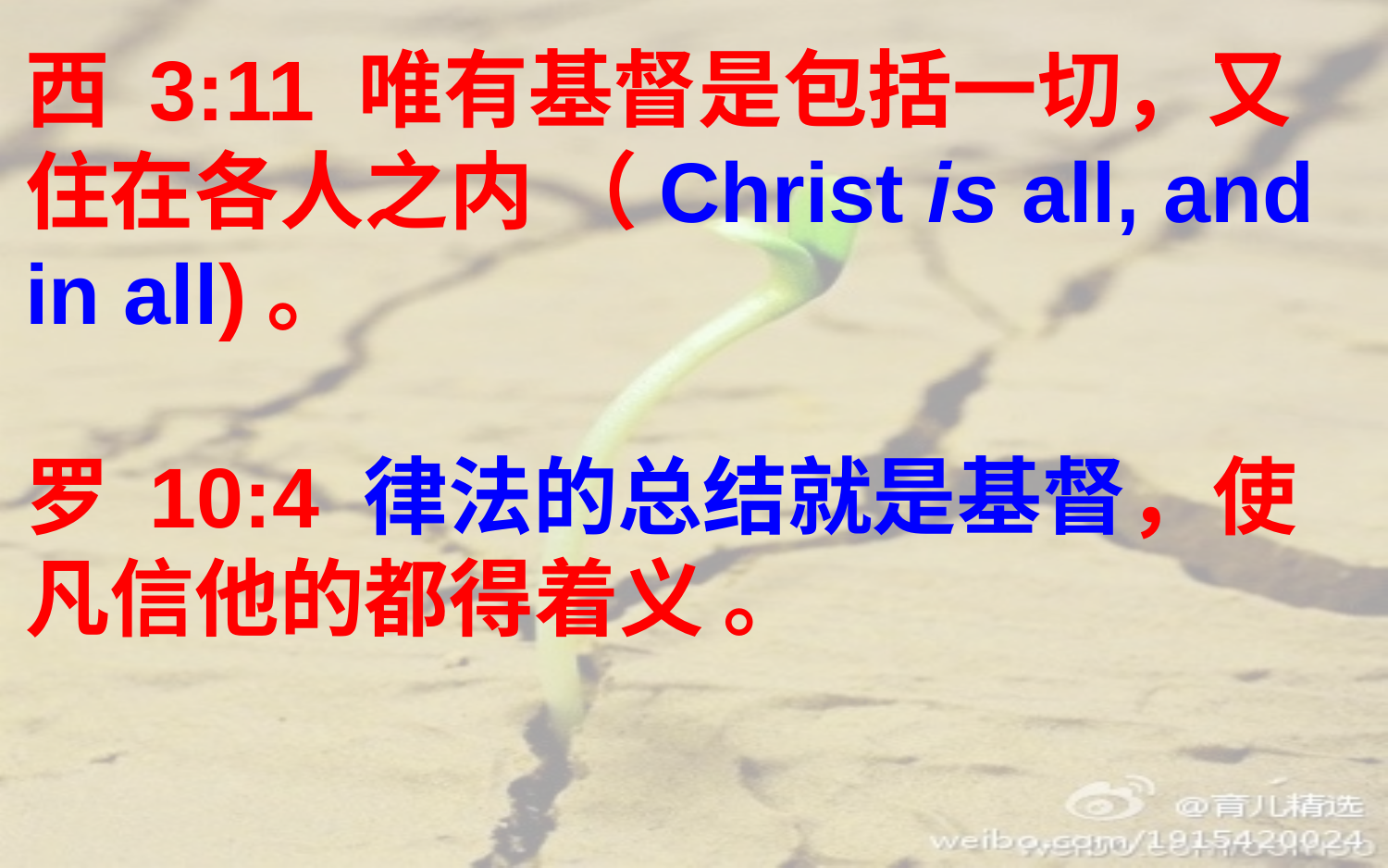

西 3:11 唯有基督是包括一切，又住在各人之内 （Christ is all, and in all)。

罗 10:4 律法的总结就是基督，使凡信他的都得着义 。